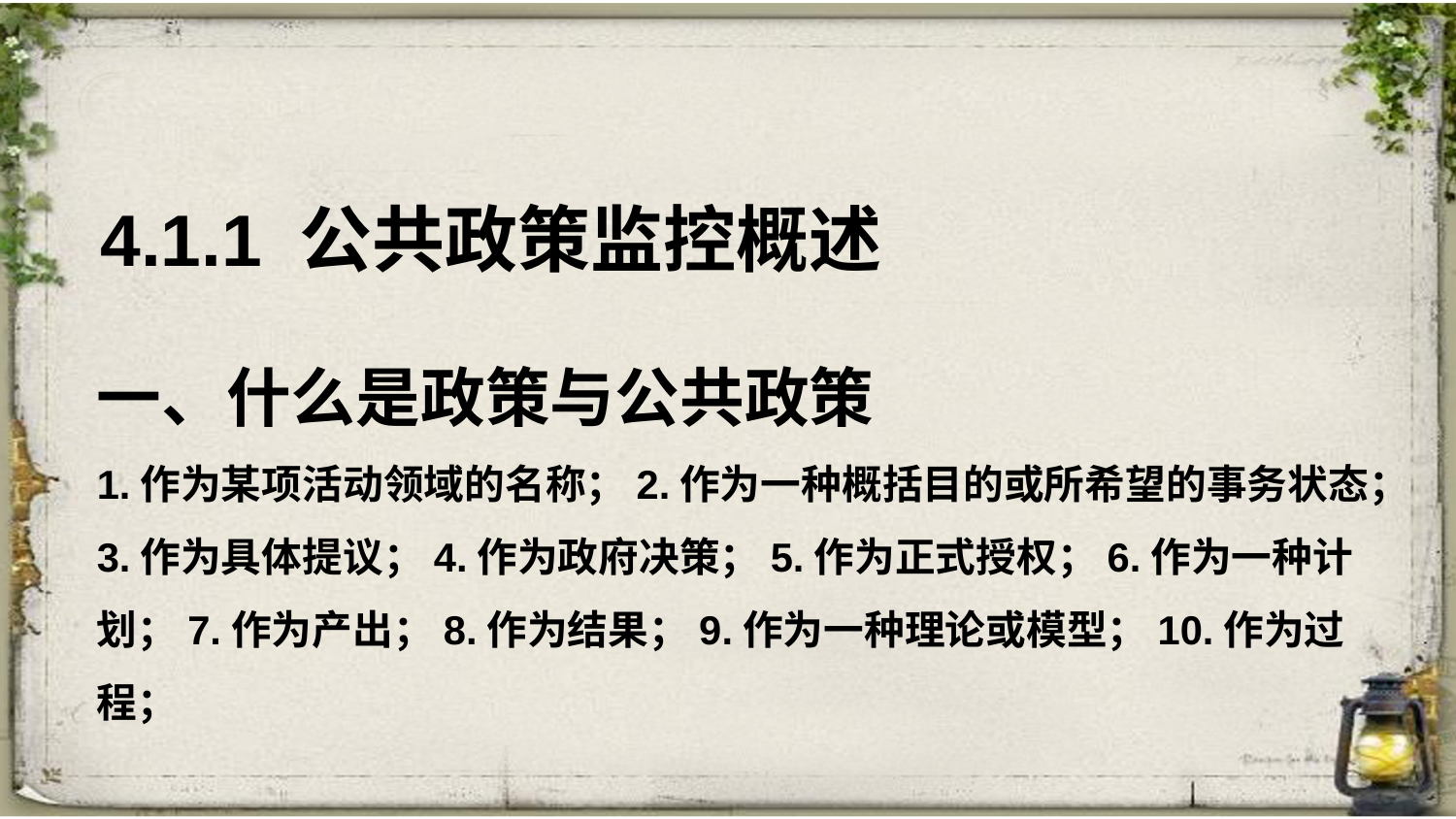

4.1.1 公共政策监控概述
一、什么是政策与公共政策
1.作为某项活动领域的名称；2.作为一种概括目的或所希望的事务状态；3.作为具体提议；4.作为政府决策；5.作为正式授权；6.作为一种计划；7.作为产出；8.作为结果；9.作为一种理论或模型；10.作为过程；